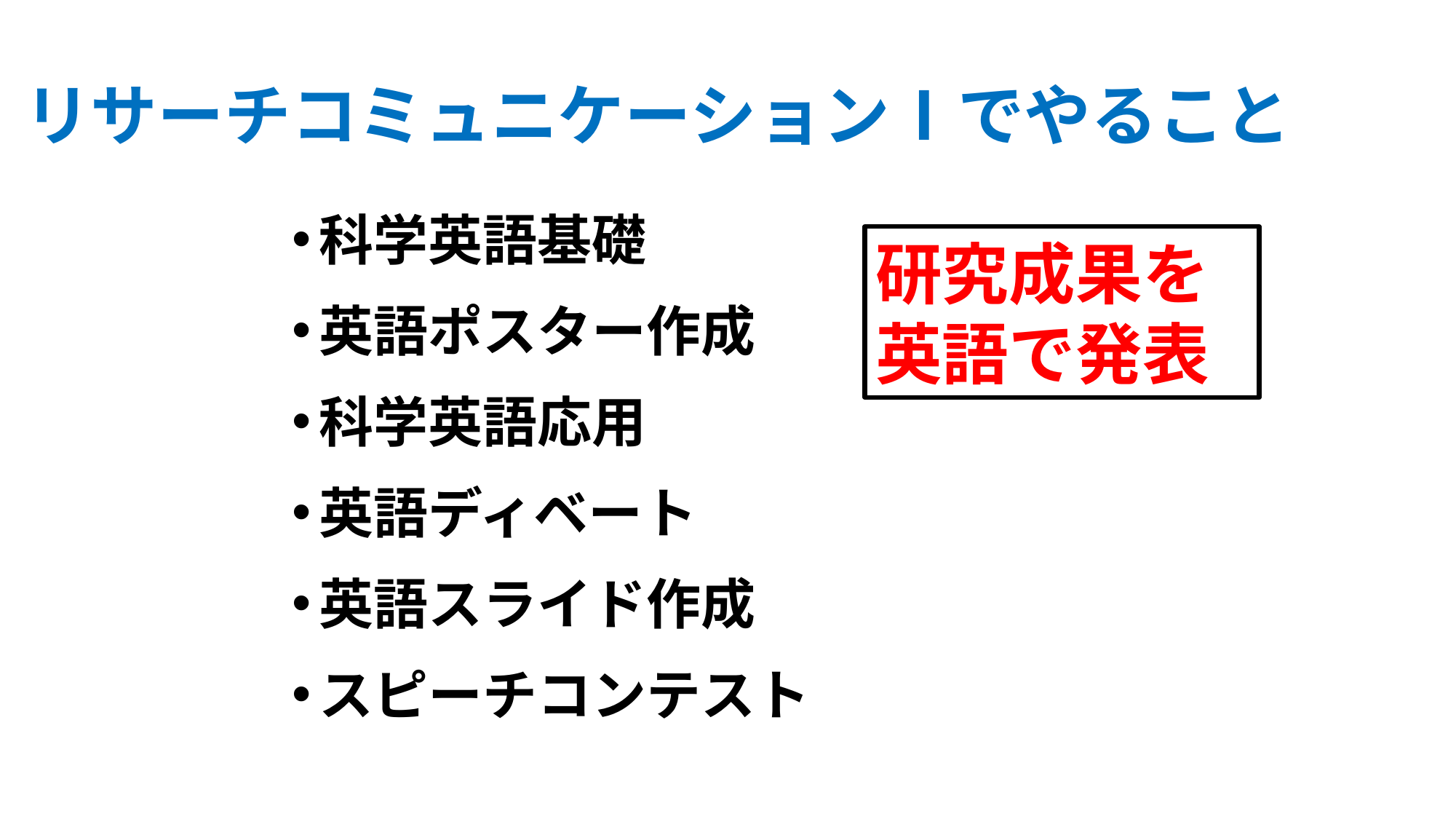

# リサーチコミュニケーションⅠでやること
科学英語基礎
英語ポスター作成
科学英語応用
英語ディベート
英語スライド作成
スピーチコンテスト
研究成果を
英語で発表